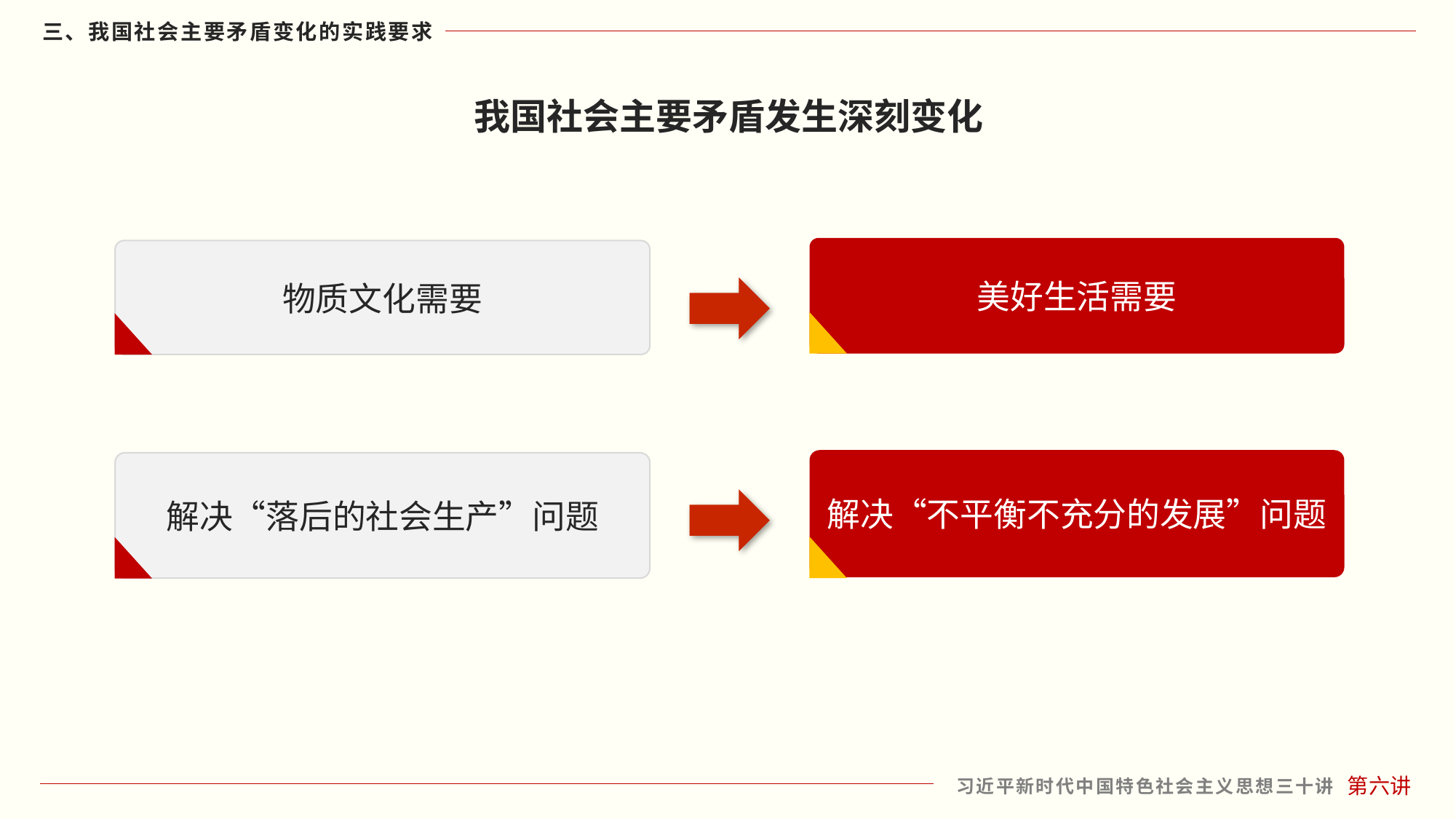

我国社会主要矛盾发生深刻变化
美好生活需要

物质文化需要

解决“不平衡不充分的发展”问题

解决“落后的社会生产”问题